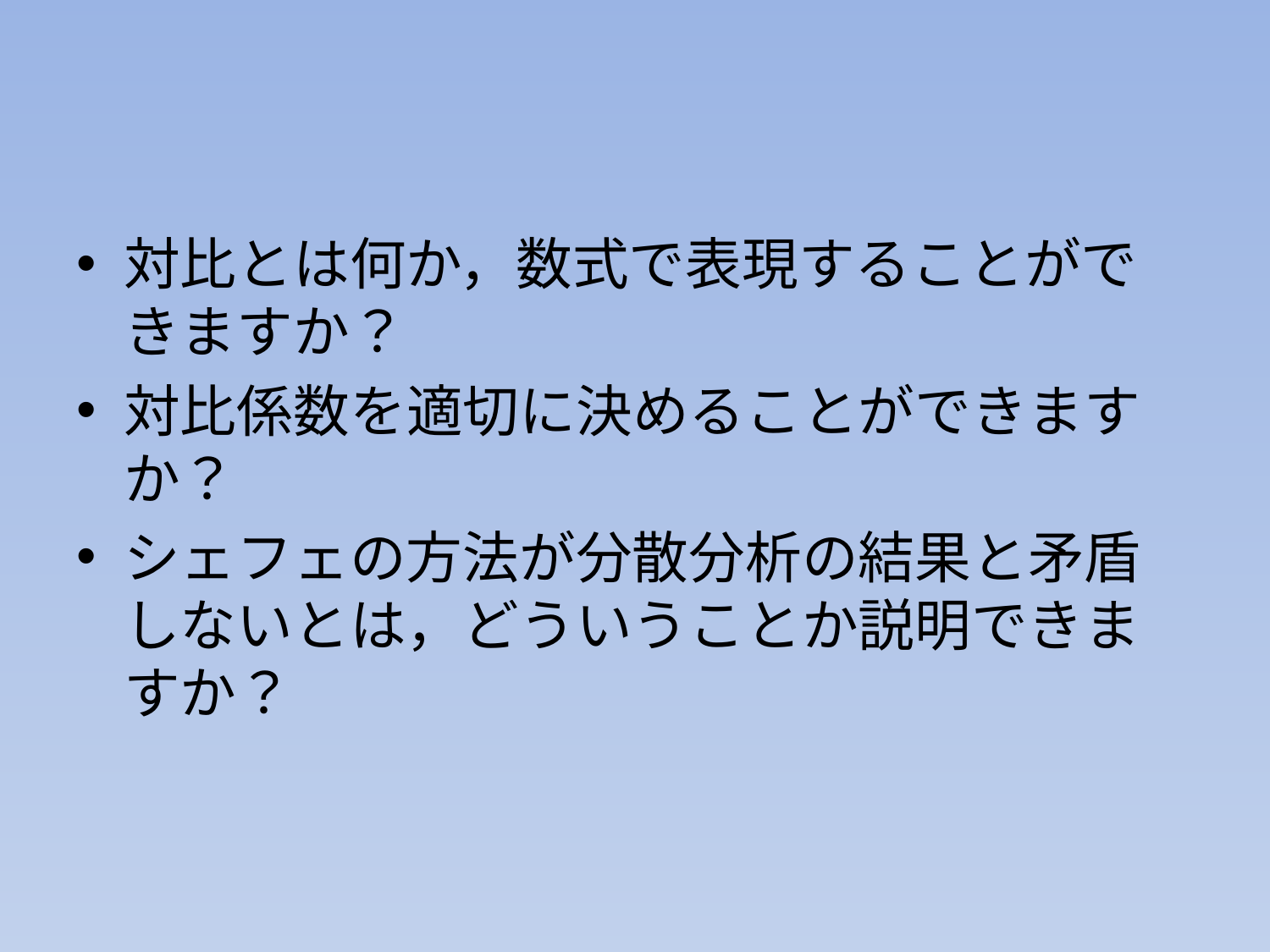

#
対比とは何か，数式で表現することができますか？
対比係数を適切に決めることができますか？
シェフェの方法が分散分析の結果と矛盾しないとは，どういうことか説明できますか？